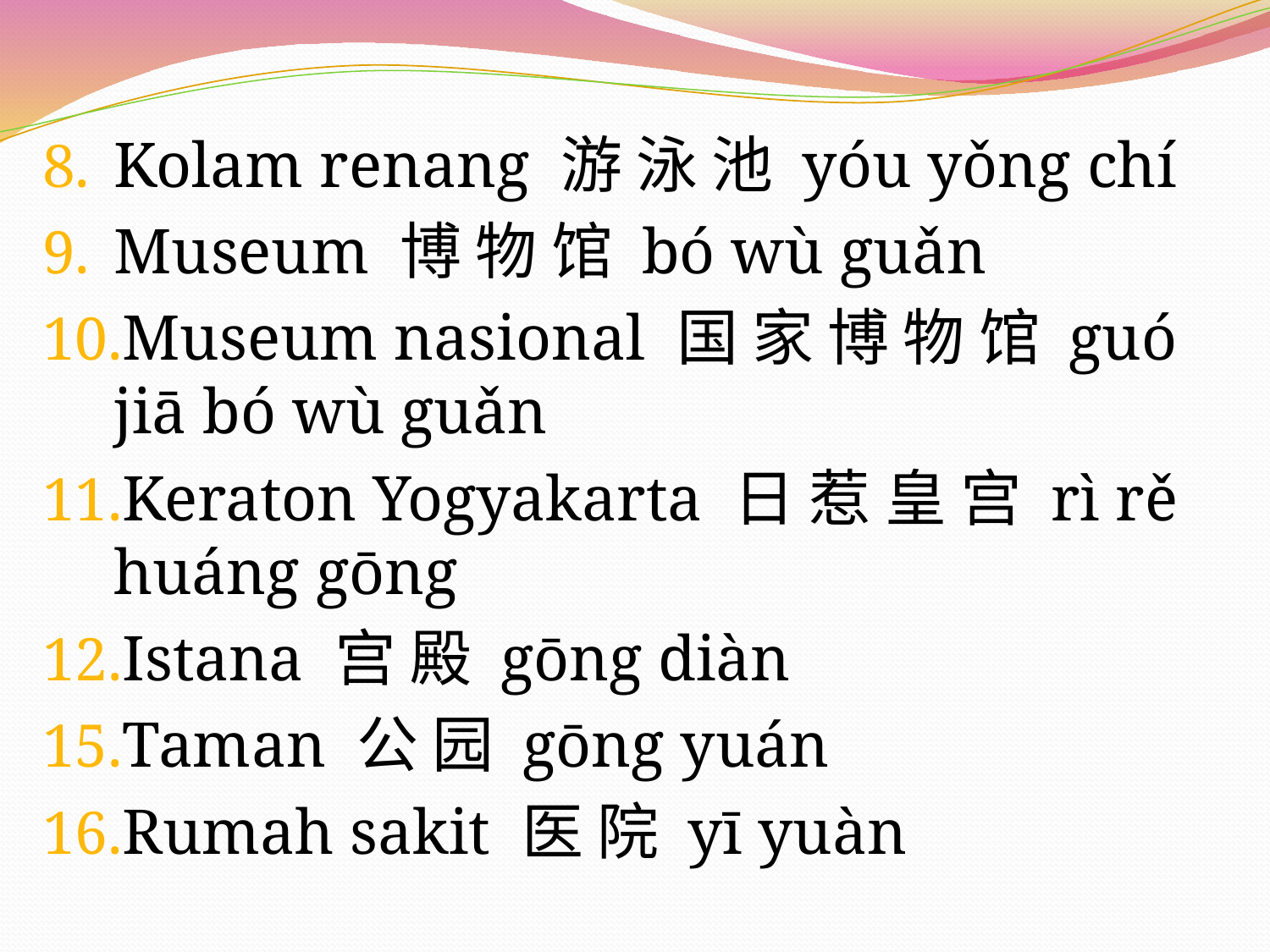

Kolam renang 游 泳 池 yóu yǒng chí
Museum 博 物 馆 bó wù guǎn
Museum nasional 国 家 博 物 馆 guó jiā bó wù guǎn
Keraton Yogyakarta 日 惹 皇 宫 rì rě huáng gōng
Istana 宫 殿 gōng diàn
Taman 公 园 gōng yuán
Rumah sakit 医 院 yī yuàn